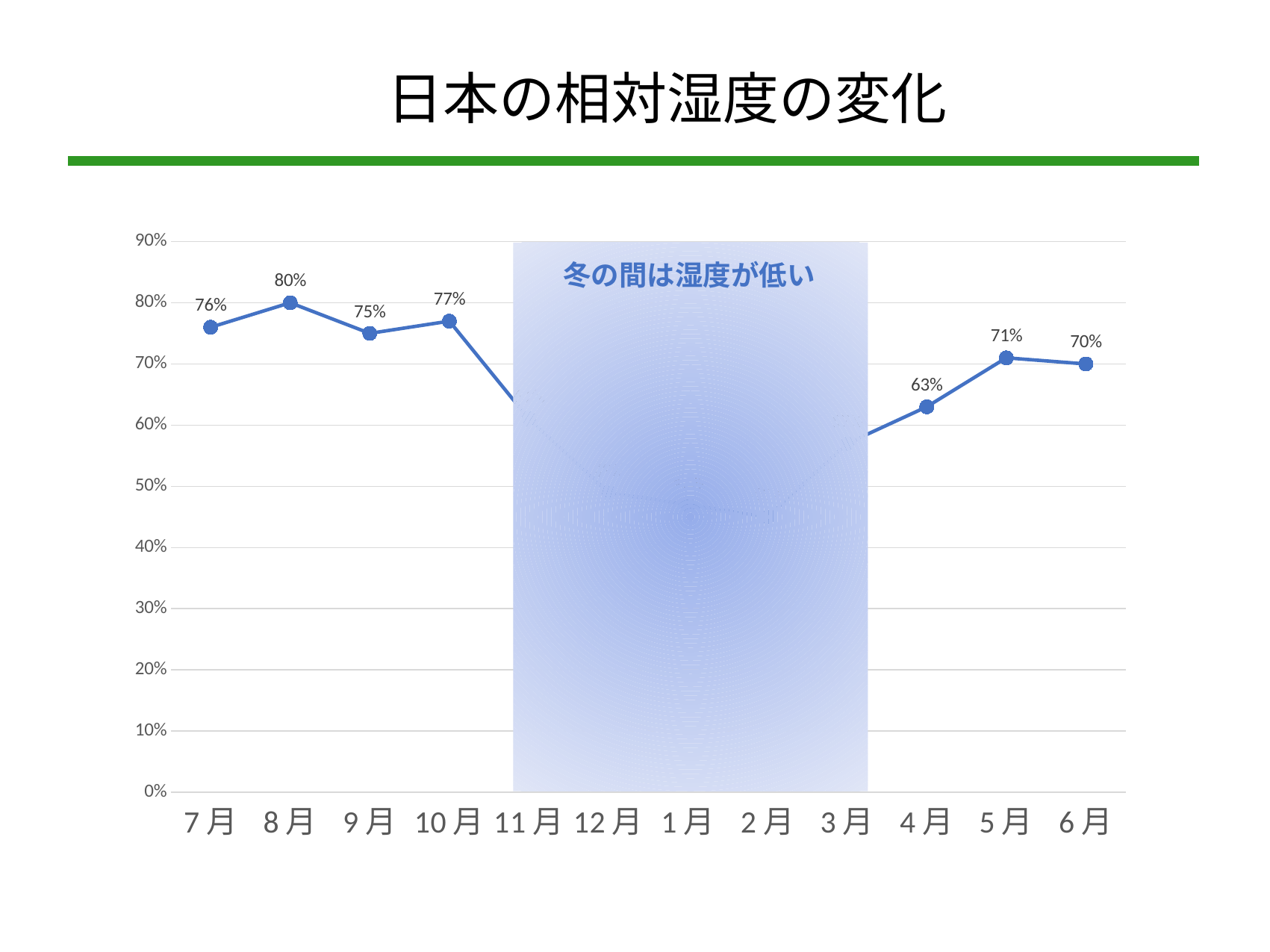

日本の相対湿度の変化

### Chart

| Category | 系列 1 |
|---|---|
| 7月 | 0.76 |
| 8月 | 0.8 |
| 9月 | 0.75 |
| 10月 | 0.77 |
| 11月 | 0.61 |
| 12月 | 0.49 |
| 1月 | 0.47 |
| 2月 | 0.45 |
| 3月 | 0.57 |
| 4月 | 0.63 |
| 5月 | 0.71 |
| 6月 | 0.7 |
冬の間は湿度が低い